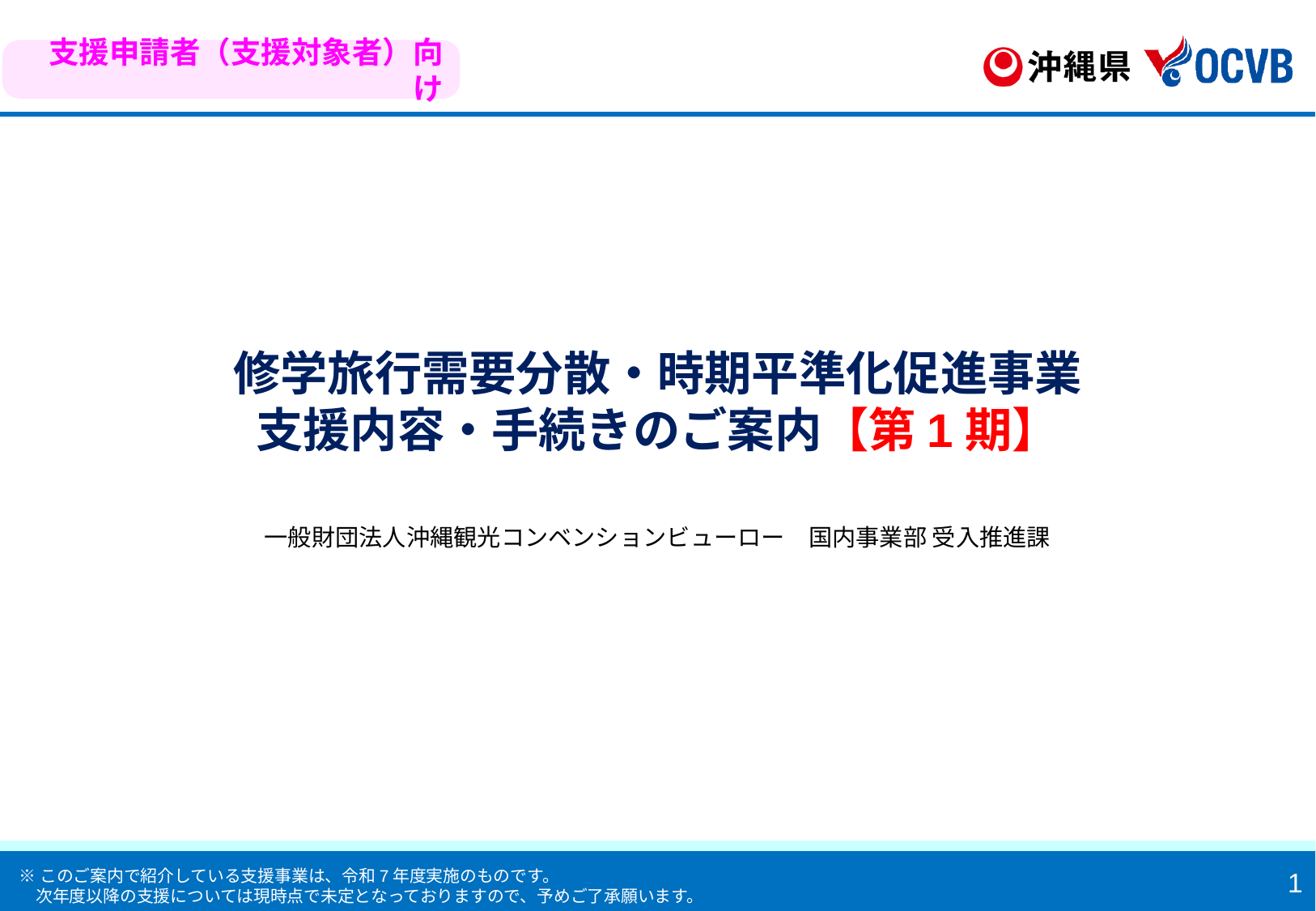

支援申請者（支援対象者）向け
修学旅行需要分散・時期平準化促進事業
支援内容・手続きのご案内【第1期】
一般財団法人沖縄観光コンベンションビューロー　国内事業部 受入推進課
1
※このご案内で紹介している支援事業は、令和7年度実施のものです。
　次年度以降の支援については現時点で未定となっておりますので、予めご了承願います。